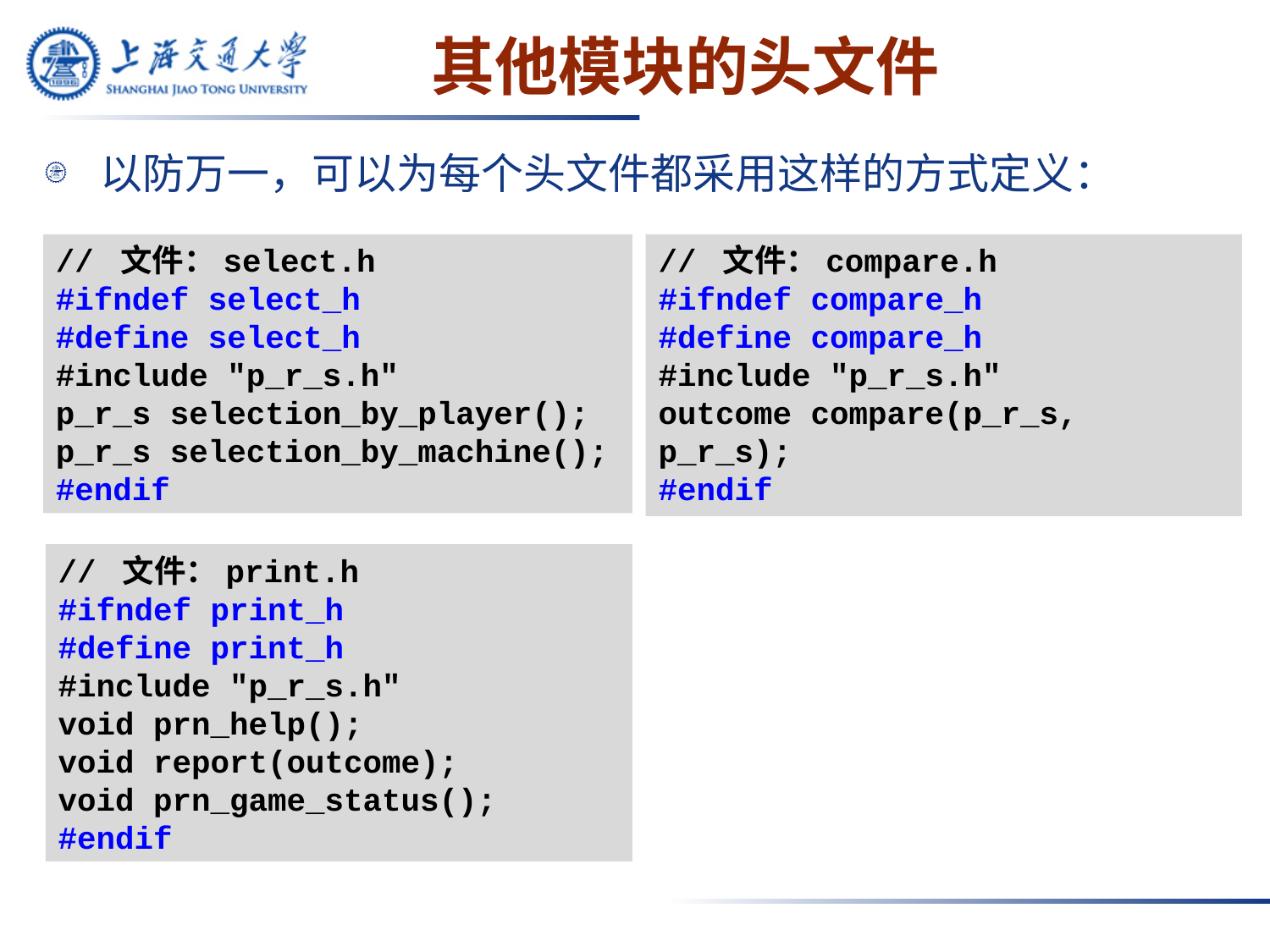

# 其他模块的头文件
以防万一，可以为每个头文件都采用这样的方式定义：
// 文件：select.h
#ifndef select_h
#define select_h
#include "p_r_s.h"
p_r_s selection_by_player();
p_r_s selection_by_machine();
#endif
// 文件：compare.h
#ifndef compare_h
#define compare_h
#include "p_r_s.h"
outcome compare(p_r_s, p_r_s);
#endif
// 文件：print.h
#ifndef print_h
#define print_h
#include "p_r_s.h"
void prn_help();
void report(outcome);
void prn_game_status();
#endif